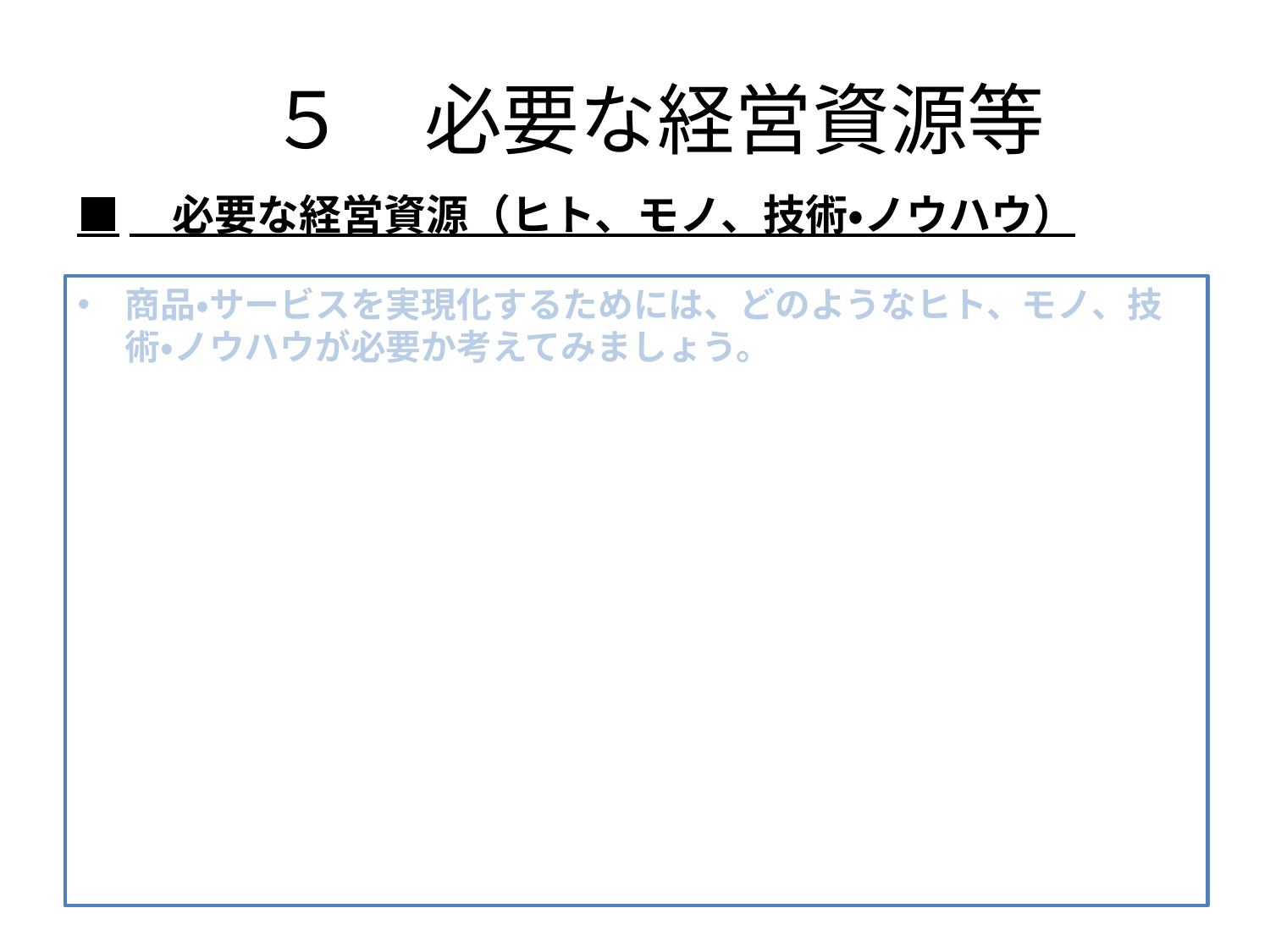

# ５　必要な経営資源等
■　必要な経営資源（ヒト、モノ、技術・ノウハウ）
商品・サービスを実現化するためには、どのようなヒト、モノ、技術・ノウハウが必要か考えてみましょう。